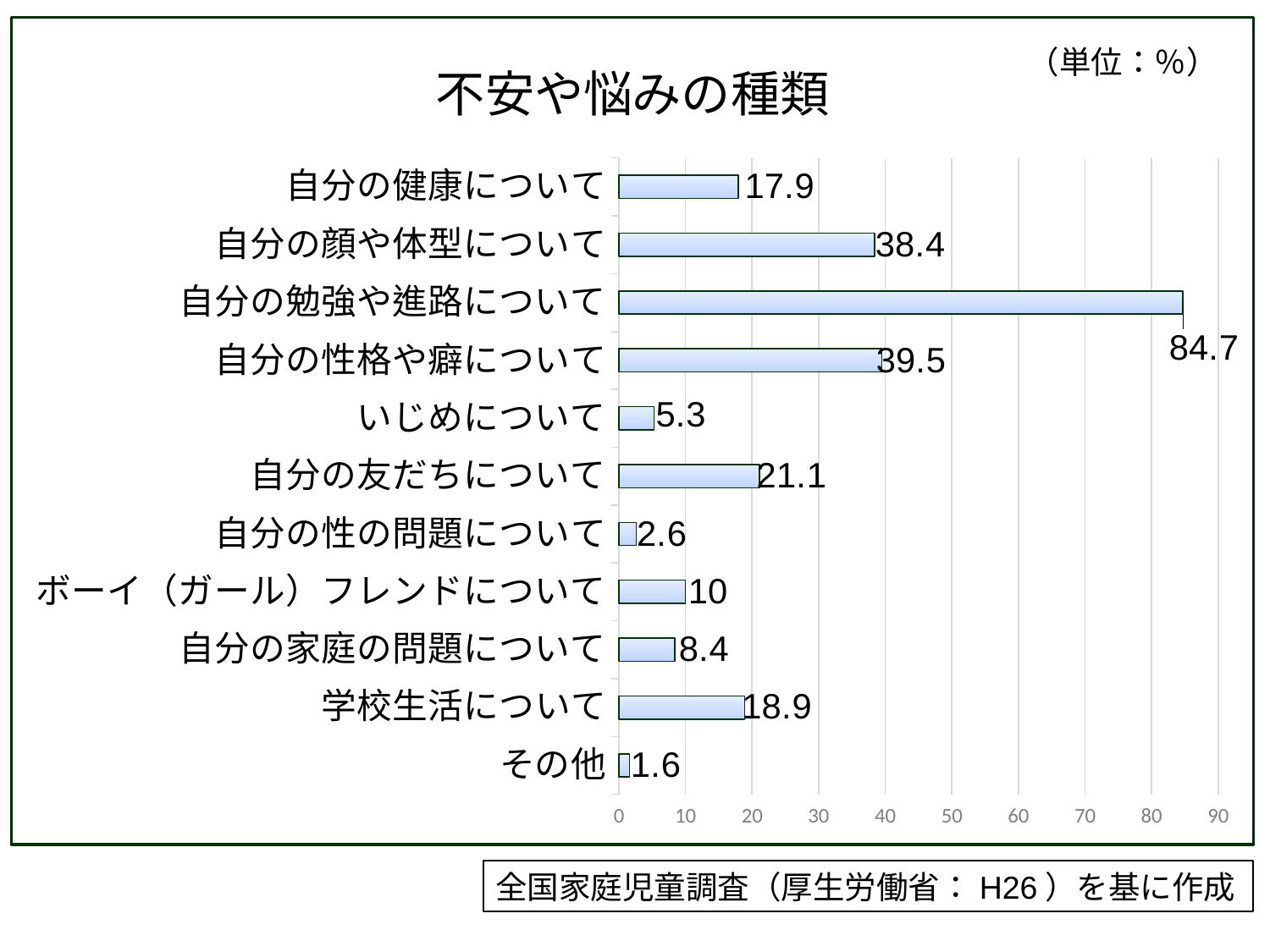

### Chart: 不安や悩みの種類

| Category | 不安や悩みの種類 |
|---|---|
| その他 | 1.6 |
| 学校生活について | 18.9 |
| 自分の家庭の問題について | 8.4 |
| ボーイ（ガール）フレンドについて | 10.0 |
| 自分の性の問題について | 2.6 |
| 自分の友だちについて | 21.1 |
| いじめについて | 5.3 |
| 自分の性格や癖について | 39.5 |
| 自分の勉強や進路について | 84.7 |
| 自分の顔や体型について | 38.4 |
| 自分の健康について | 17.9 |
（単位：％）
全国家庭児童調査（厚生労働省：H26）を基に作成